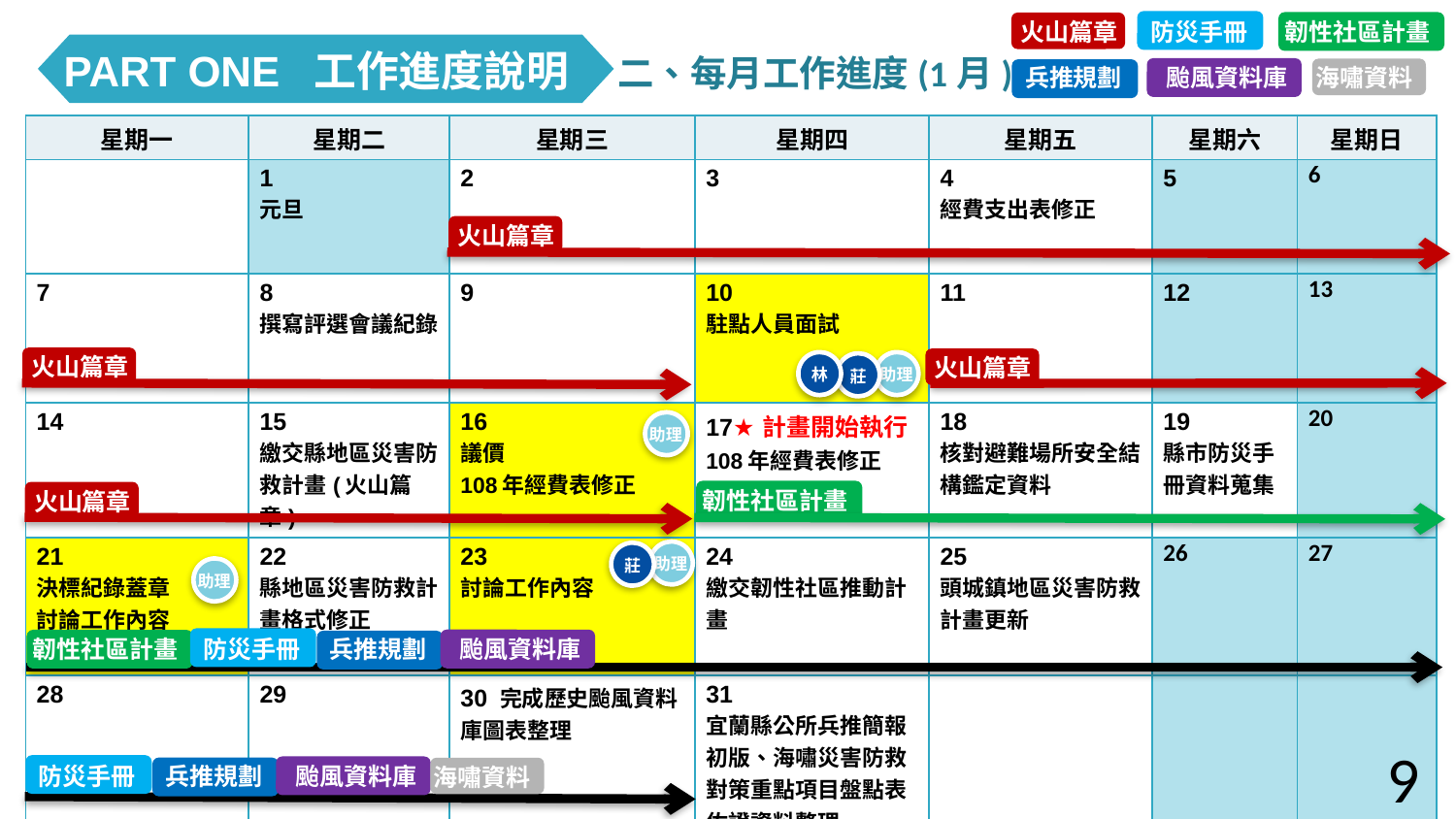

韌性社區計畫

火山篇章

防災手冊

二、每月工作進度(1月)

PART ONE  工作進度說明
兵推規劃

颱風資料庫

海嘯資料

| 星期一 | 星期二 | 星期三 | 星期四 | 星期五 | 星期六 | 星期日 |
| --- | --- | --- | --- | --- | --- | --- |
|  | 1 元旦 | 2 | 3 | 4 經費支出表修正 | 5 | 6 |
| 7 | 8 撰寫評選會議紀錄 | 9 | 10 駐點人員面試 | 11 | 12 | 13 |
| 14 | 15 繳交縣地區災害防救計畫(火山篇章) | 16 議價 108年經費表修正 | 17★計畫開始執行 108年經費表修正 | 18 核對避難場所安全結構鑑定資料 | 19 縣市防災手冊資料蒐集 | 20 |
| 21 決標紀錄蓋章 討論工作內容 | 22 縣地區災害防救計畫格式修正 | 23 討論工作內容 | 24 繳交韌性社區推動計畫 | 25 頭城鎮地區災害防救計畫更新 | 26 | 27 |
| 28 | 29 | 30 完成歷史颱風資料庫圖表整理 | 31 宜蘭縣公所兵推簡報初版、海嘯災害防救對策重點項目盤點表佐證資料整理 |  |  |  |
火山篇章

火山篇章

火山篇章

林

助理

莊

助理

火山篇章

韌性社區計畫

助理

莊

助理
颱風資料庫

韌性社區計畫

防災手冊

兵推規劃

颱風資料庫

防災手冊

兵推規劃

海嘯資料

9